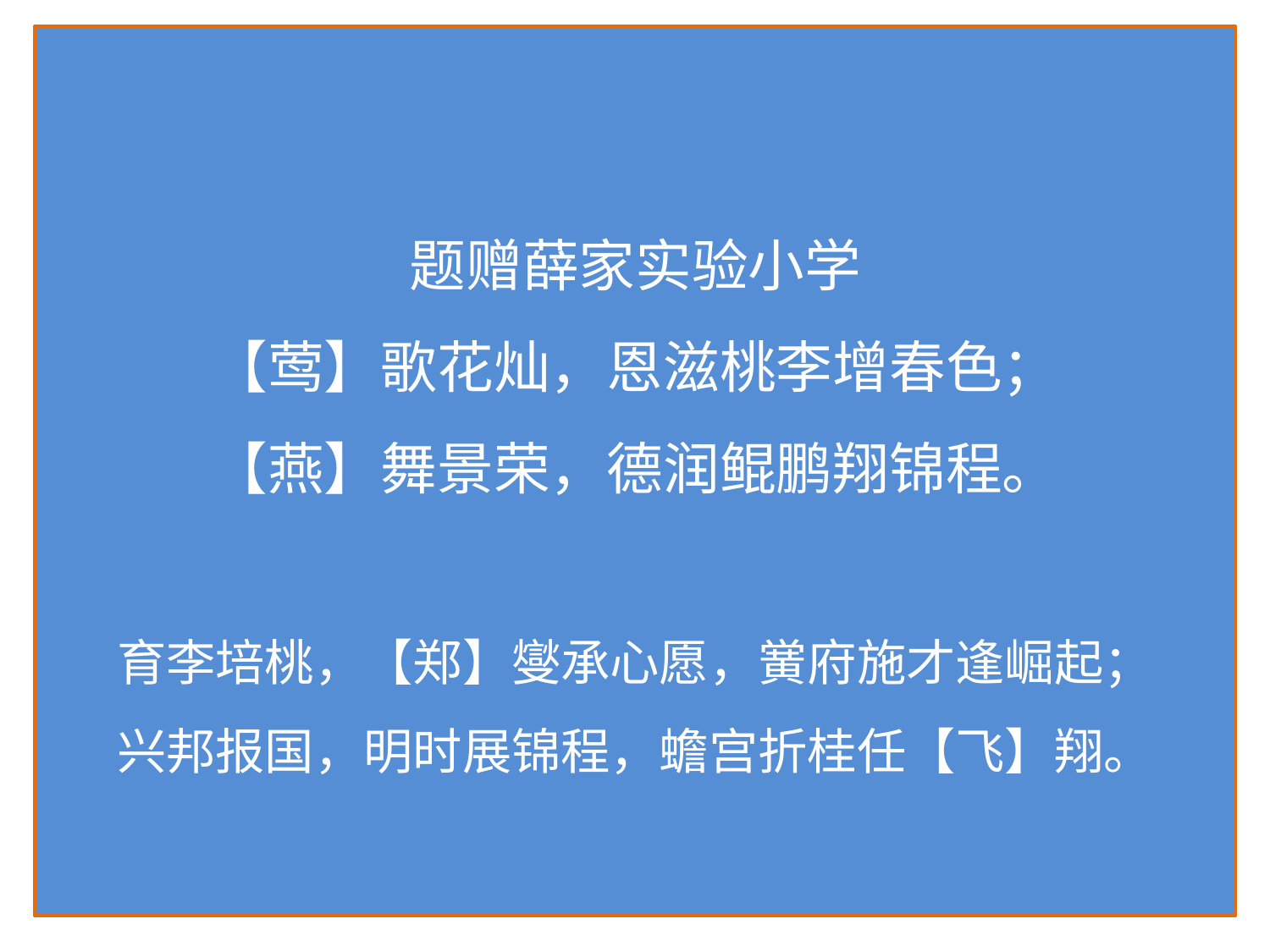

题赠薛家实验小学
【莺】歌花灿，恩滋桃李增春色；
【燕】舞景荣，德润鲲鹏翔锦程。

育李培桃，【郑】燮承心愿，黉府施才逢崛起；
兴邦报国，明时展锦程，蟾宫折桂任【飞】翔。